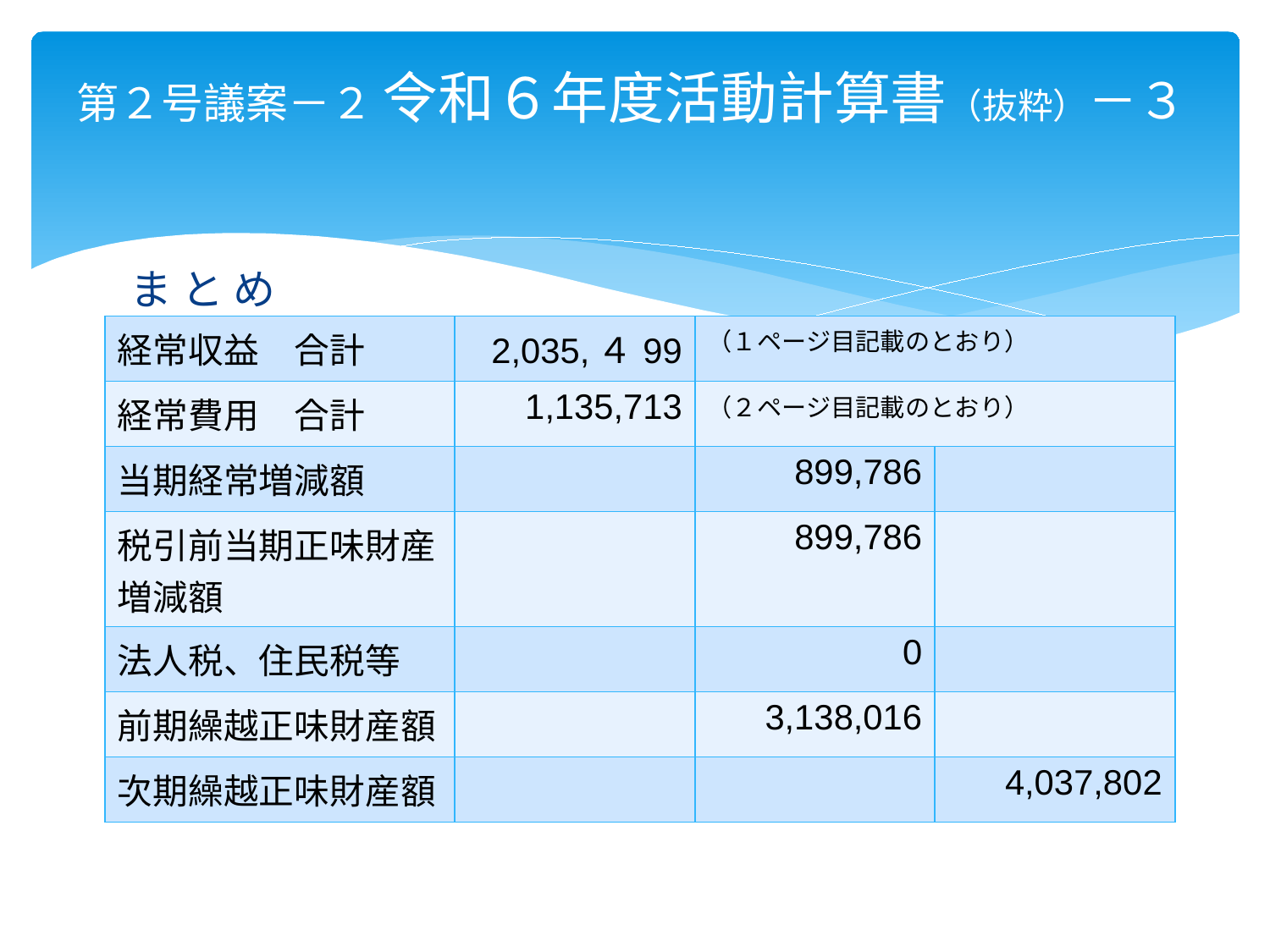

# 第２号議案－２ 令和６年度活動計算書（抜粋）－３
　ま と め
| 経常収益　合計 | 2,035,４99 | （１ページ目記載のとおり） |  |
| --- | --- | --- | --- |
| 経常費用　合計 | 1,135,713 | （２ページ目記載のとおり） |  |
| 当期経常増減額 |  | 899,786 |  |
| 税引前当期正味財産 増減額 |  | 899,786 |  |
| 法人税、住民税等 |  | 0 |  |
| 前期繰越正味財産額 |  | 3,138,016 |  |
| 次期繰越正味財産額 |  |  | 4,037,802 |